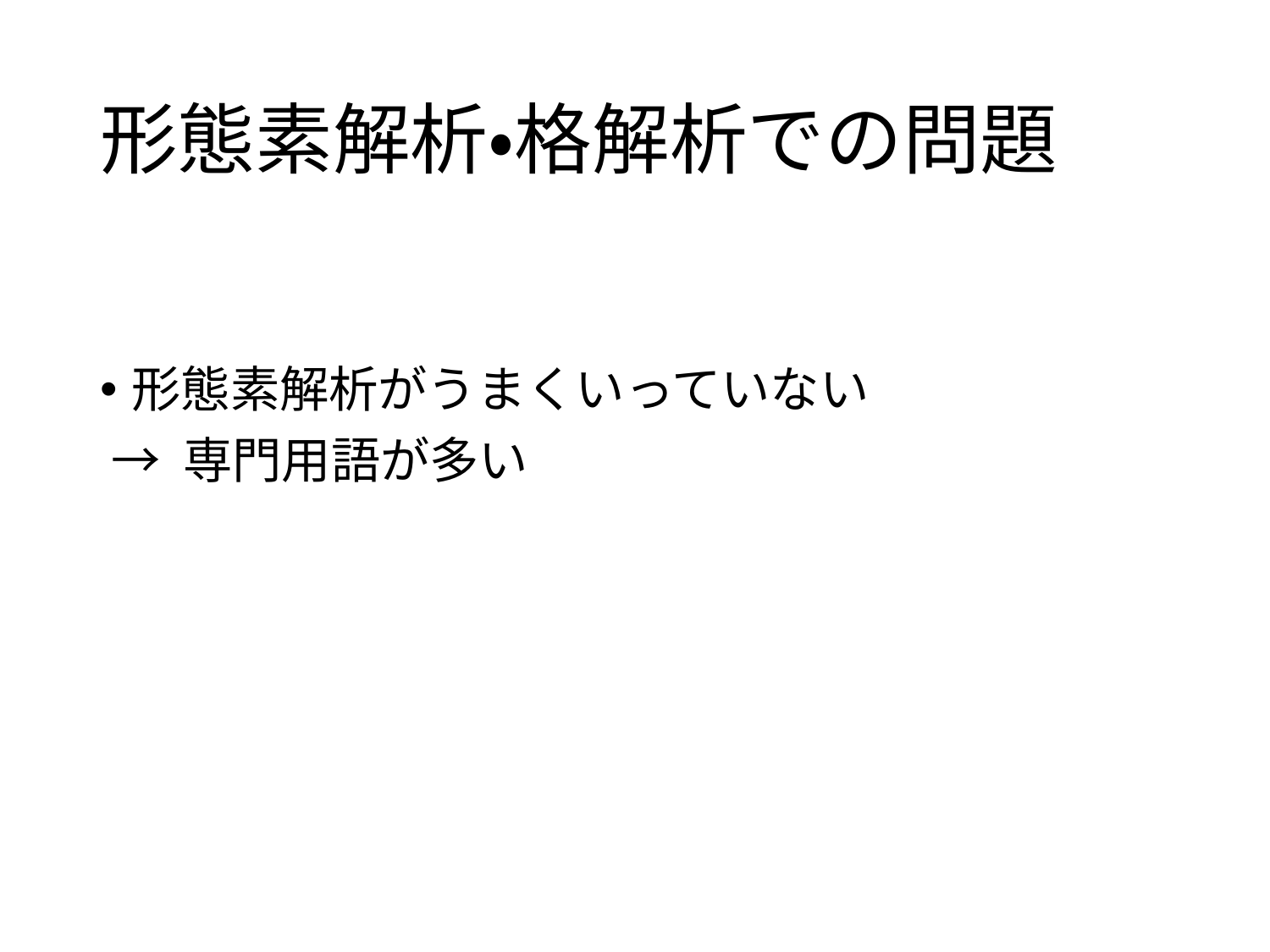

# 形態素解析・格解析での問題

形態素解析がうまくいっていない
 → 専門用語が多い